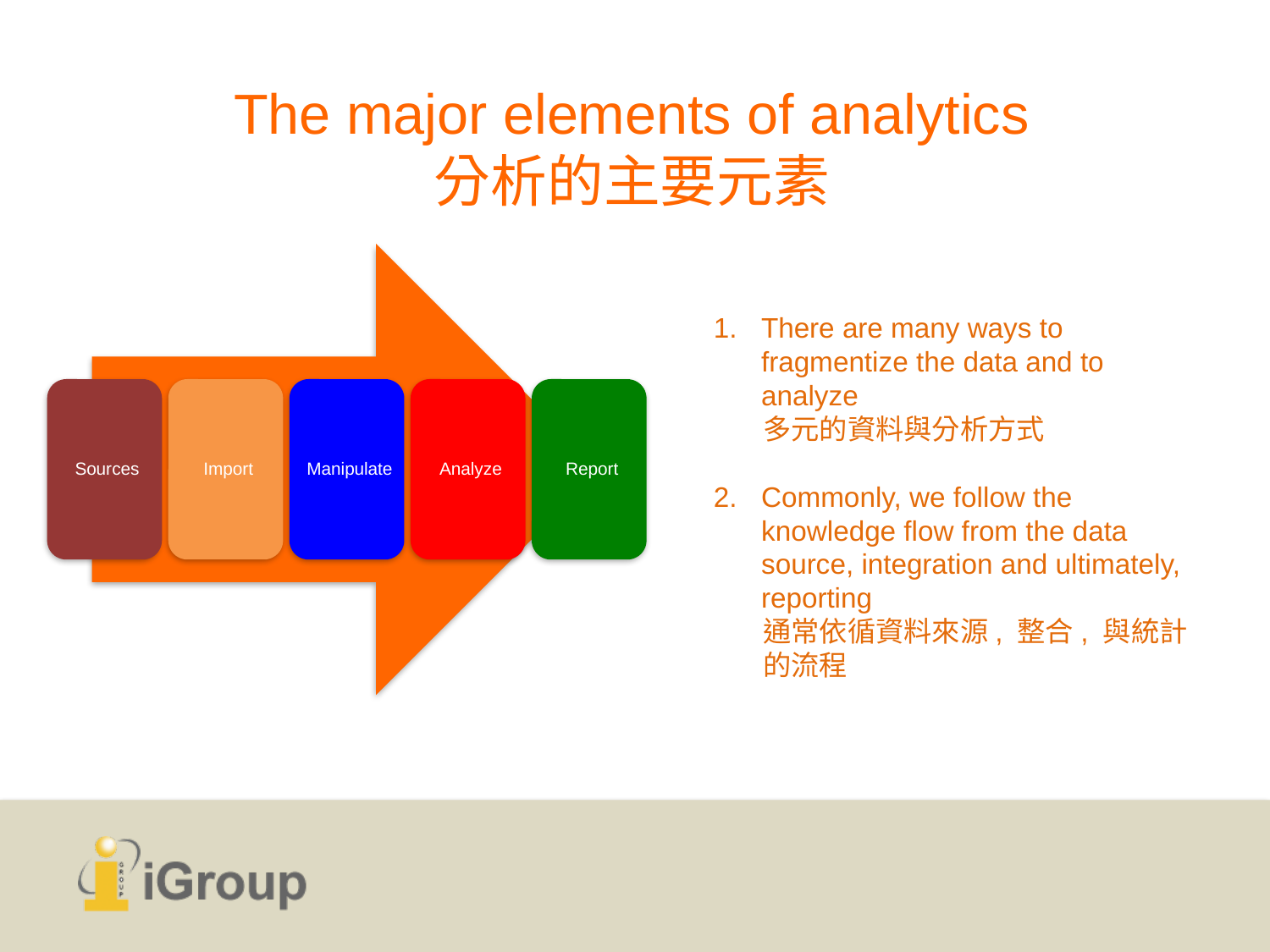

The major elements of analytics
分析的主要元素
Sources
Import
Manipulate
Analyze
Report
There are many ways to fragmentize the data and to analyze
多元的資料與分析方式

Commonly, we follow the knowledge flow from the data source, integration and ultimately, reporting
通常依循資料來源, 整合, 與統計的流程